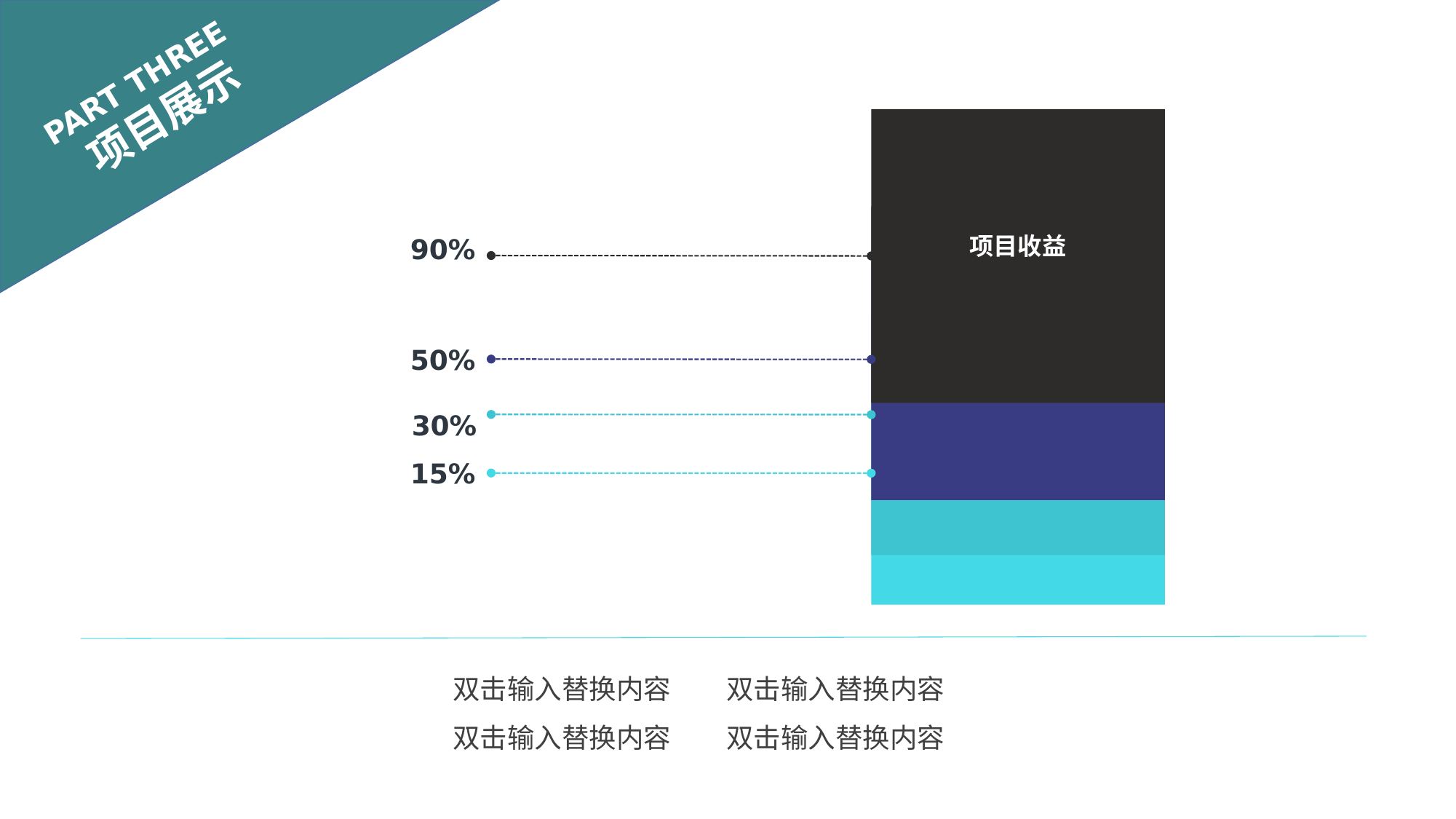

PART THREE
  项目展示

项目收益
90%

50%

30%

15%

双击输入替换内容双击输入替换内容
双击输入替换内容双击输入替换内容